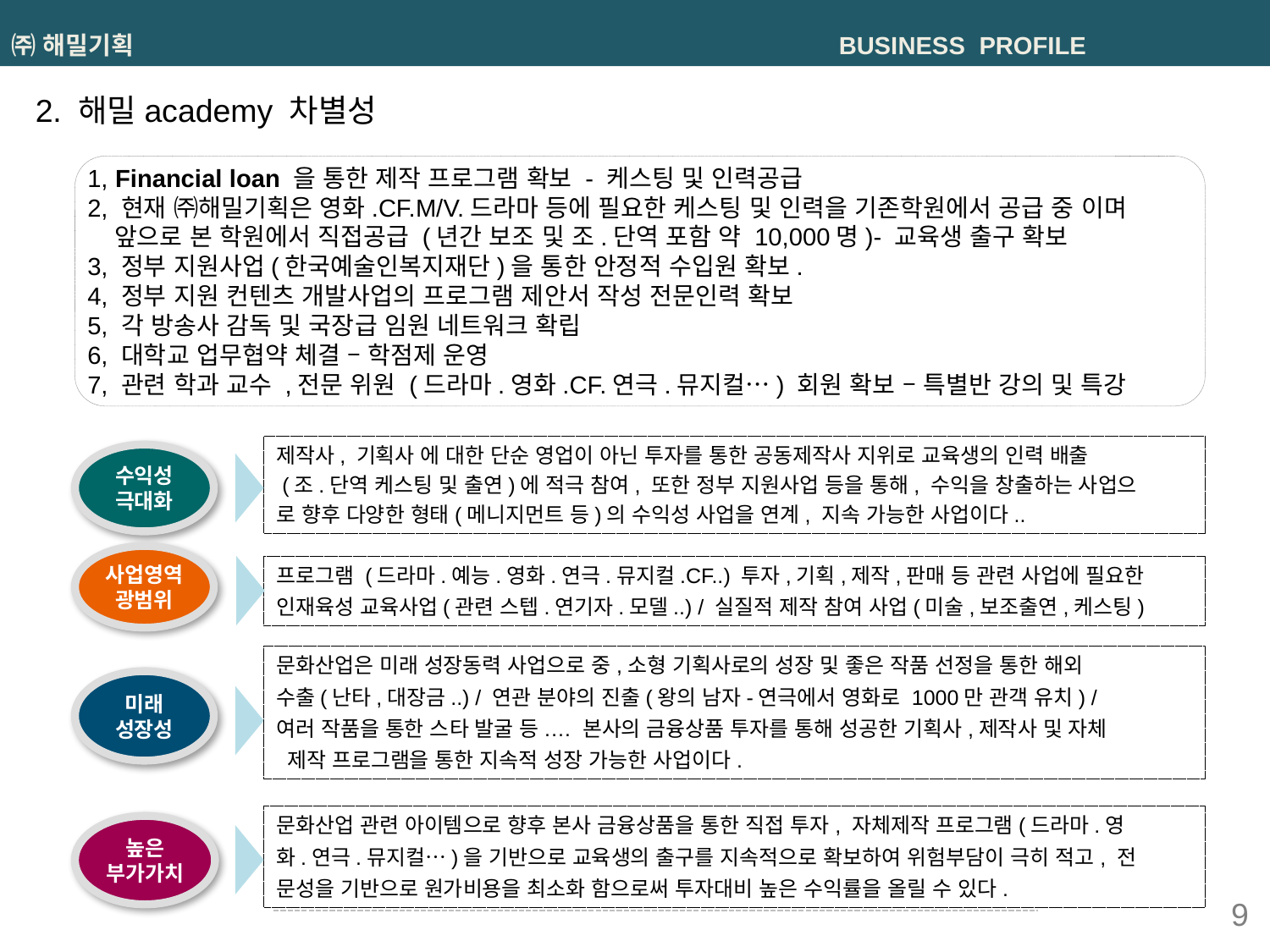

# ㈜ 해밀기획                                                                                                    BUSINESS  PROFILE
2. 해밀academy 차별성
1, Financial loan 을 통한 제작 프로그램 확보 - 케스팅 및 인력공급
2, 현재 ㈜해밀기획은 영화.CF.M/V.드라마 등에 필요한 케스팅 및 인력을 기존학원에서 공급 중 이며
   앞으로 본 학원에서 직접공급 (년간 보조 및 조.단역 포함 약 10,000명)- 교육생 출구 확보
3, 정부 지원사업(한국예술인복지재단)을 통한 안정적 수입원 확보.
4, 정부 지원 컨텐츠 개발사업의 프로그램 제안서 작성 전문인력 확보
5, 각 방송사 감독 및 국장급 임원 네트워크 확립
6, 대학교 업무협약 체결 – 학점제 운영
7, 관련 학과 교수 ,전문 위원 (드라마.영화.CF.연극.뮤지컬…) 회원 확보 – 특별반 강의 및 특강

제작사, 기획사 에 대한 단순 영업이 아닌 투자를 통한 공동제작사 지위로 교육생의 인력 배출
 (조.단역 케스팅 및 출연)에 적극 참여, 또한 정부 지원사업 등을 통해, 수익을 창출하는 사업으
로 향후 다양한 형태(메니지먼트 등)의 수익성 사업을 연계, 지속 가능한 사업이다..
수익성
극대화

사업영역
광범위

미래
성장성

높은
부가가치

프로그램 (드라마.예능.영화.연극.뮤지컬.CF..) 투자,기획,제작,판매 등 관련 사업에 필요한
인재육성 교육사업(관련 스텝.연기자.모델..) / 실질적 제작 참여 사업(미술,보조출연,케스팅)
문화산업은 미래 성장동력 사업으로 중,소형 기획사로의 성장 및 좋은 작품 선정을 통한 해외
수출(난타,대장금..) / 연관 분야의 진출(왕의 남자-연극에서 영화로 1000만 관객 유치) /
여러 작품을 통한 스타 발굴 등.… 본사의 금융상품 투자를 통해 성공한 기획사,제작사 및 자체
 제작 프로그램을 통한 지속적 성장 가능한 사업이다.
문화산업 관련 아이템으로 향후 본사 금융상품을 통한 직접 투자, 자체제작 프로그램(드라마.영
화.연극.뮤지컬…)을 기반으로 교육생의 출구를 지속적으로 확보하여 위험부담이 극히 적고, 전
문성을 기반으로 원가비용을 최소화 함으로써 투자대비 높은 수익률을 올릴 수 있다.
9